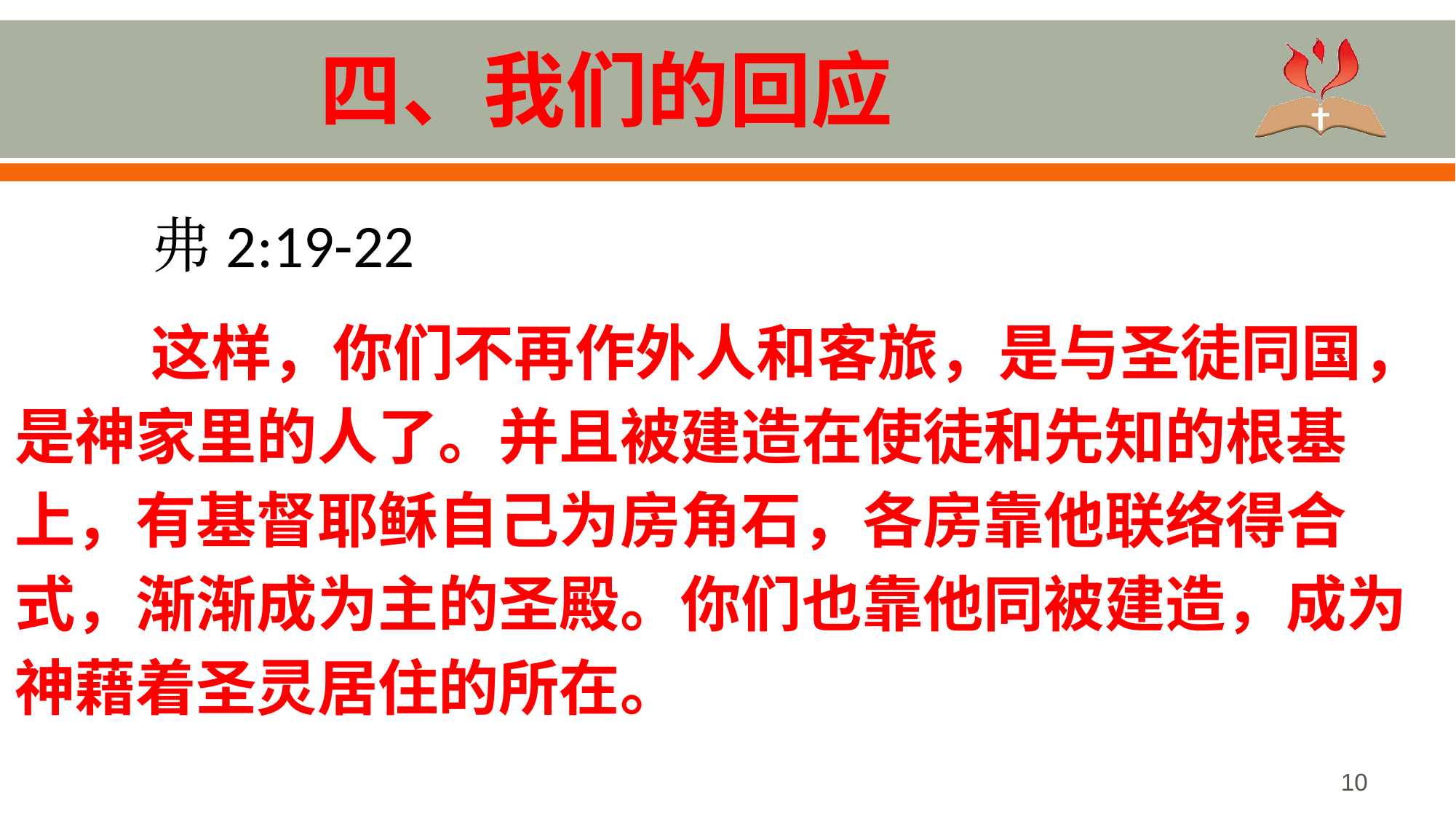

# 四、我们的回应
弗2:19-22
这样，你们不再作外人和客旅，是与圣徒同国，是神家里的人了。并且被建造在使徒和先知的根基上，有基督耶稣自己为房角石，各房靠他联络得合式，渐渐成为主的圣殿。你们也靠他同被建造，成为神藉着圣灵居住的所在。

10